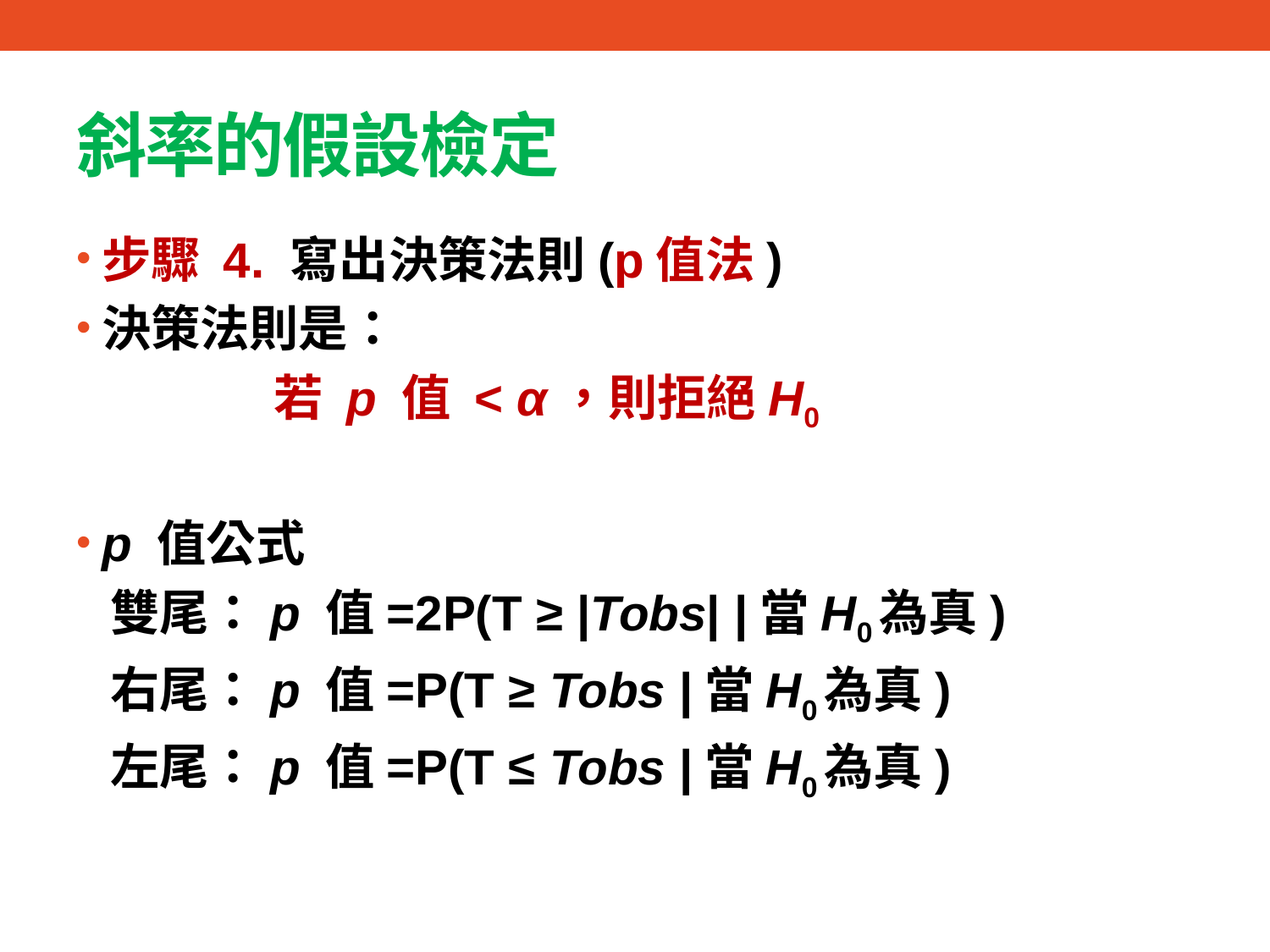

# 斜率的假設檢定
步驟 4. 寫出決策法則(p值法)
決策法則是：
            	   若 p 值 < α，則拒絕H0

p 值公式
  雙尾：p 值=2P(T ≥ |Tobs| |當H0為真)
  右尾：p 值=P(T ≥ Tobs |當H0為真)
  左尾：p 值=P(T ≤ Tobs |當H0為真)